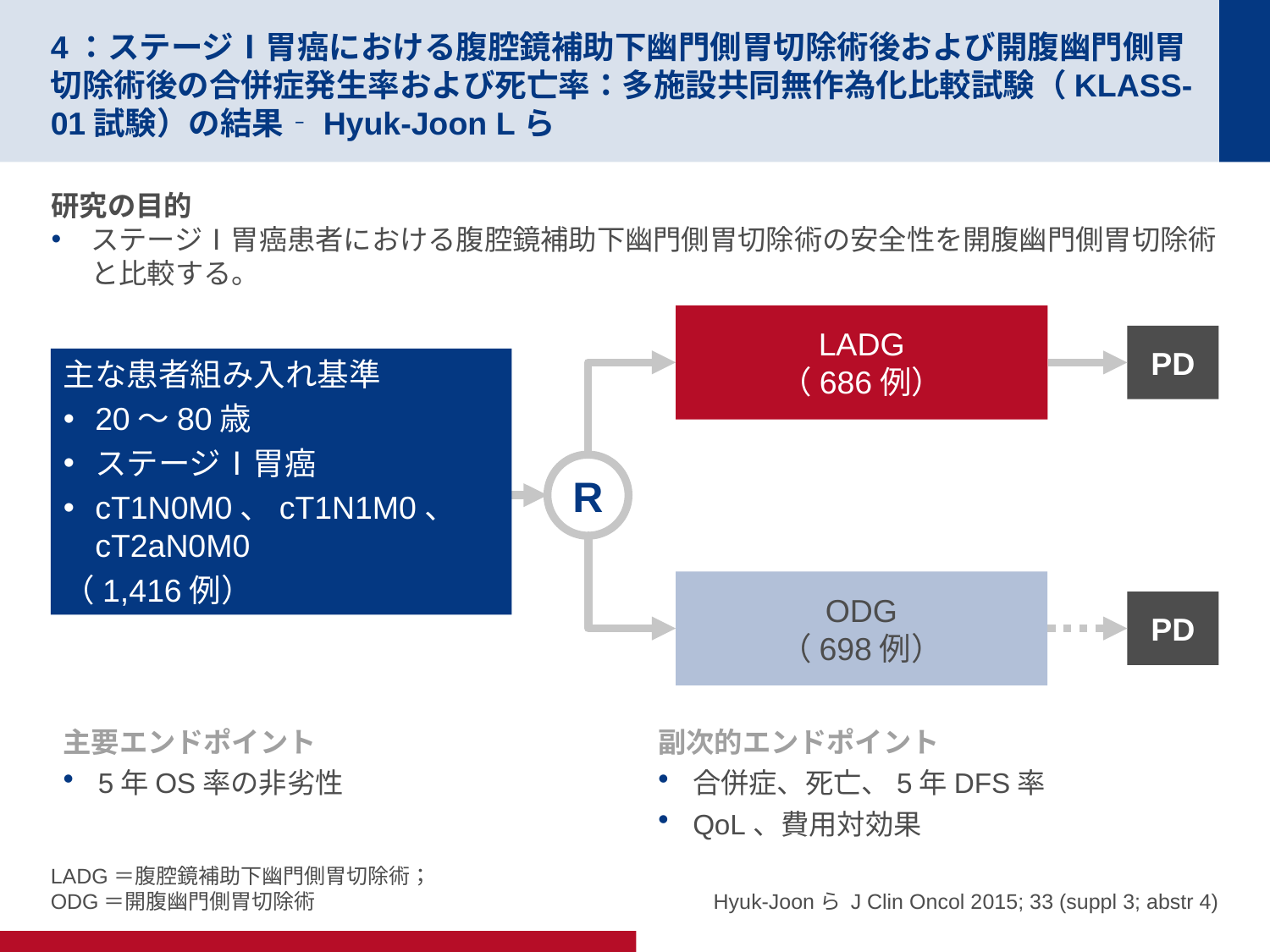

# 4：ステージⅠ胃癌における腹腔鏡補助下幽門側胃切除術後および開腹幽門側胃切除術後の合併症発生率および死亡率：多施設共同無作為化比較試験（KLASS-01試験）の結果‐Hyuk-Joon Lら
研究の目的
ステージⅠ胃癌患者における腹腔鏡補助下幽門側胃切除術の安全性を開腹幽門側胃切除術と比較する。
LADG
（686例）
PD
主な患者組み入れ基準
20～80歳
ステージⅠ胃癌
cT1N0M0、cT1N1M0、 cT2aN0M0
（1,416例）
R
ODG
（698例）
PD
主要エンドポイント
5年OS率の非劣性
副次的エンドポイント
合併症、死亡、5年DFS率
QoL、費用対効果
LADG＝腹腔鏡補助下幽門側胃切除術；
ODG＝開腹幽門側胃切除術
Hyuk-Joonら J Clin Oncol 2015; 33 (suppl 3; abstr 4)